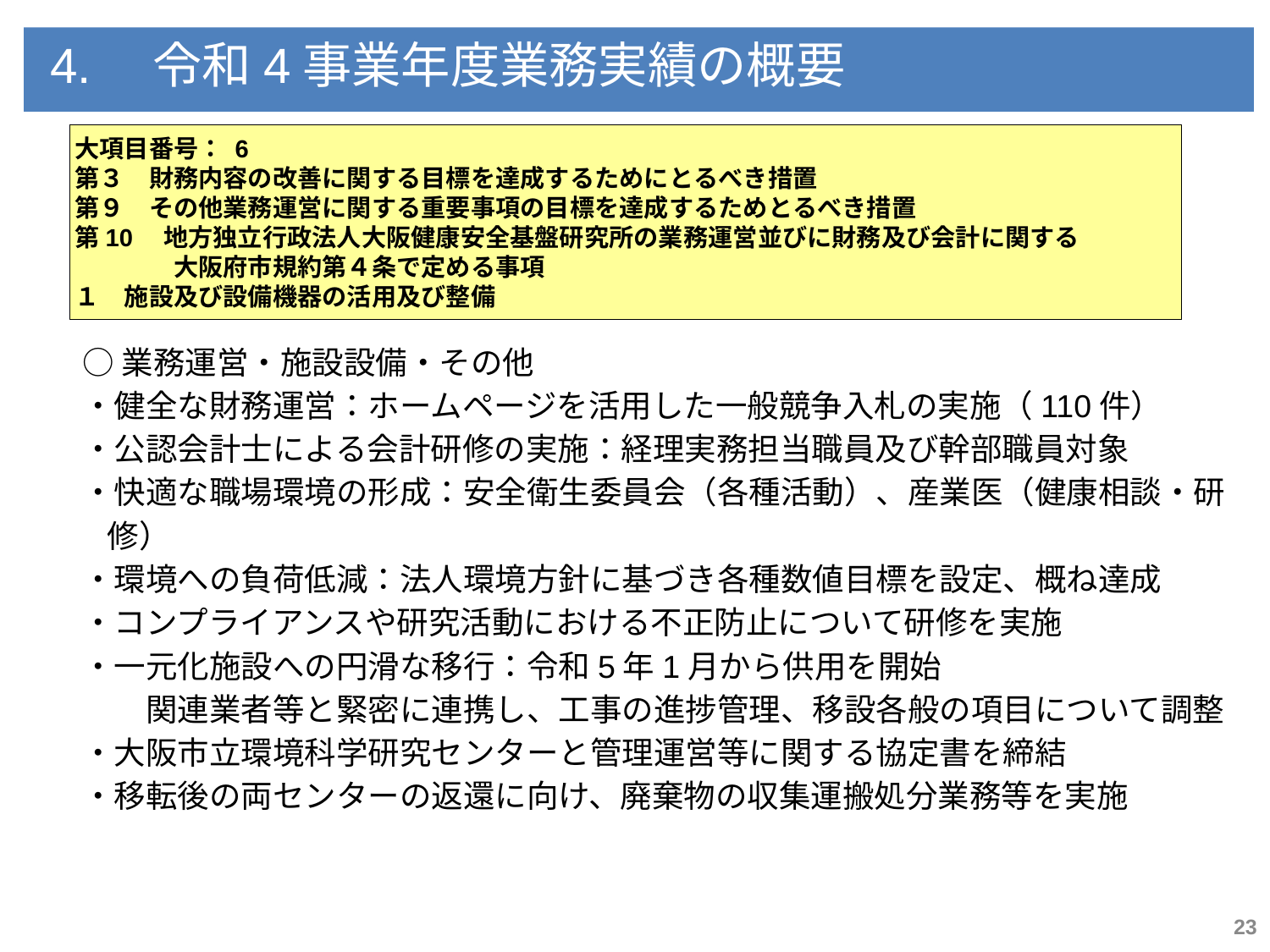

4.　令和4事業年度業務実績の概要
大項目番号： 6
第３　財務内容の改善に関する目標を達成するためにとるべき措置
第９　その他業務運営に関する重要事項の目標を達成するためとるべき措置
第10　地方独立行政法人大阪健康安全基盤研究所の業務運営並びに財務及び会計に関する
　　　　大阪府市規約第４条で定める事項
１　施設及び設備機器の活用及び整備
○業務運営・施設設備・その他
・健全な財務運営：ホームページを活用した一般競争入札の実施（110件）
・公認会計士による会計研修の実施：経理実務担当職員及び幹部職員対象
・快適な職場環境の形成：安全衛生委員会（各種活動）、産業医（健康相談・研修）
・環境への負荷低減：法人環境方針に基づき各種数値目標を設定、概ね達成
・コンプライアンスや研究活動における不正防止について研修を実施
・一元化施設への円滑な移行：令和5年1月から供用を開始
　　関連業者等と緊密に連携し、工事の進捗管理、移設各般の項目について調整
・大阪市立環境科学研究センターと管理運営等に関する協定書を締結
・移転後の両センターの返還に向け、廃棄物の収集運搬処分業務等を実施

23